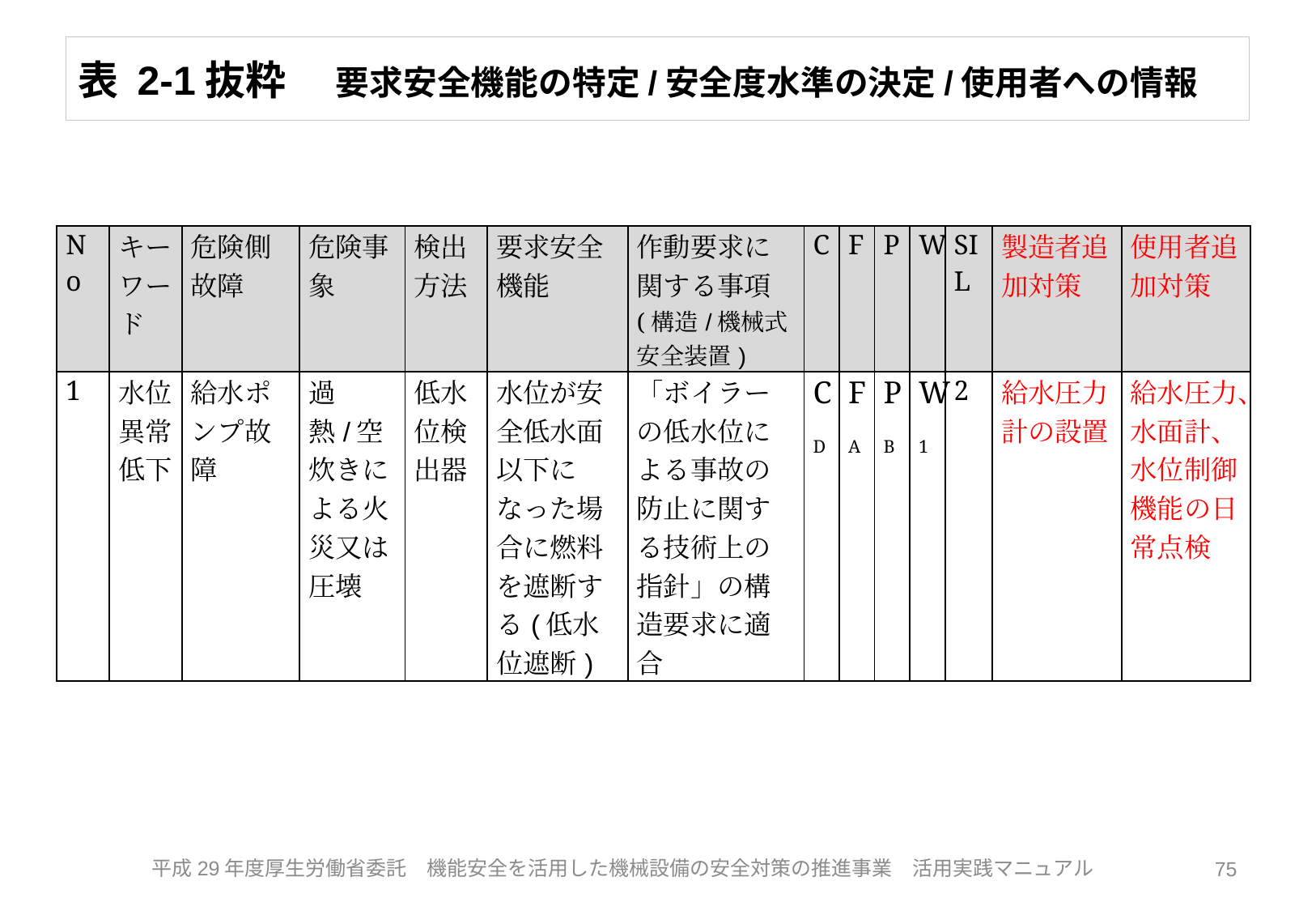

# 表 2-1抜粋　 要求安全機能の特定/安全度水準の決定/使用者への情報
| No | キーワード | 危険側故障 | 危険事象 | 検出方法 | 要求安全機能 | 作動要求に関する事項 (構造/機械式安全装置) | C | F | P | W | SIL | 製造者追加対策 | 使用者追加対策 |
| --- | --- | --- | --- | --- | --- | --- | --- | --- | --- | --- | --- | --- | --- |
| 1 | 水位異常低下 | 給水ポンプ故障 | 過熱/空炊きによる火災又は圧壊 | 低水位検出器 | 水位が安全低水面以下になった場合に燃料を遮断する(低水位遮断) | 「ボイラーの低水位による事故の防止に関する技術上の指針」の構造要求に適合 | CD | FA | PB | W1 | 2 | 給水圧力計の設置 | 給水圧力、水面計、水位制御機能の日常点検 |
75
平成29年度厚生労働省委託　機能安全を活用した機械設備の安全対策の推進事業　活用実践マニュアル